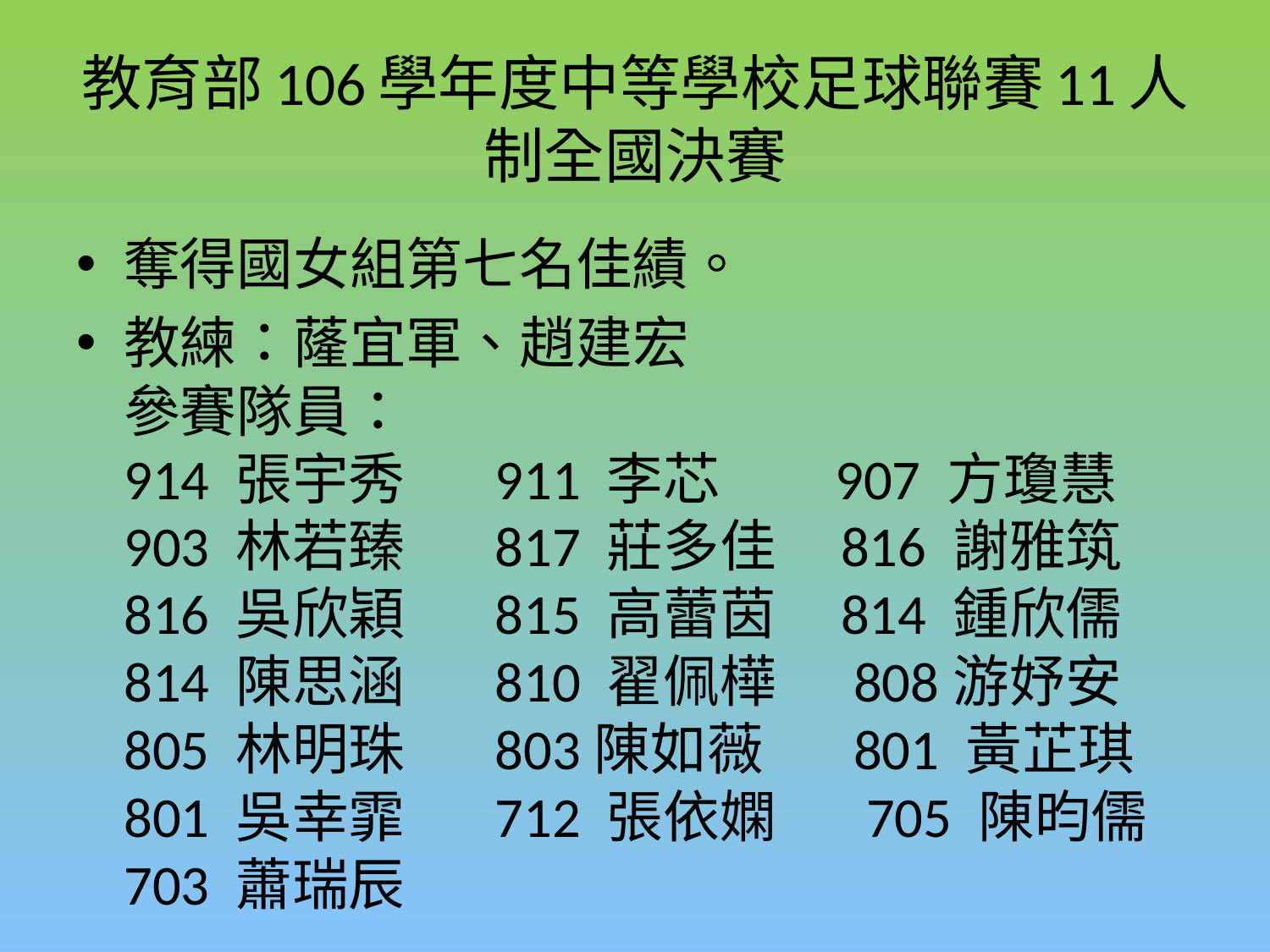

# 教育部106學年度中等學校足球聯賽11人制全國決賽
奪得國女組第七名佳績。
教練：蕯宜軍、趙建宏
參賽隊員：
914 張宇秀      911 李芯        907 方瓊慧
903 林若臻      817 莊多佳    816 謝雅筑
816 吳欣穎      815 高蕾茵    814 鍾欣儒
814 陳思涵      810 翟佩樺     808游妤安
805 林明珠      803陳如薇      801 黃芷琪
801 吳幸霏      712 張依嫻      705 陳昀儒
703 蕭瑞辰